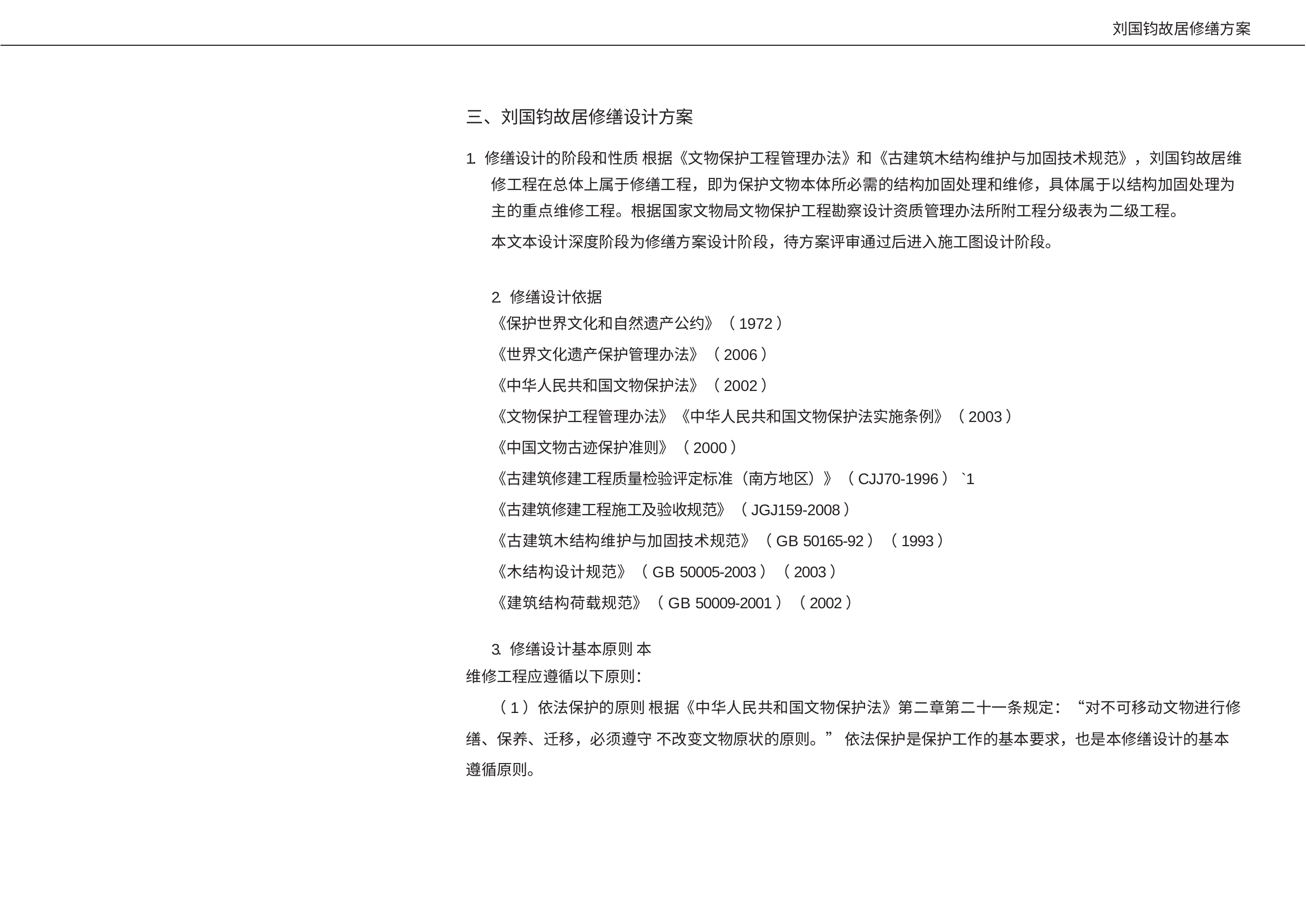

刘国钧故居修缮方案
三、刘国钧故居修缮设计方案
1. 修缮设计的阶段和性质 根据《文物保护工程管理办法》和《古建筑木结构维护与加固技术规范》，刘国钧故居维修工程在总体上属于修缮工程，即为保护文物本体所必需的结构加固处理和维修，具体属于以结构加固处理为主的重点维修工程。根据国家文物局文物保护工程勘察设计资质管理办法所附工程分级表为二级工程。
本文本设计深度阶段为修缮方案设计阶段，待方案评审通过后进入施工图设计阶段。

2. 修缮设计依据
《保护世界文化和自然遗产公约》（1972）
《世界文化遗产保护管理办法》（2006）
《中华人民共和国文物保护法》（2002）
《文物保护工程管理办法》《中华人民共和国文物保护法实施条例》（2003）
《中国文物古迹保护准则》（2000）
《古建筑修建工程质量检验评定标准（南方地区）》（CJJ70-1996）`1
《古建筑修建工程施工及验收规范》（JGJ159-2008）
《古建筑木结构维护与加固技术规范》（GB 50165-92）（1993）
《木结构设计规范》（GB 50005-2003）（2003）
《建筑结构荷载规范》（GB 50009-2001）（2002）

3. 修缮设计基本原则 本维修工程应遵循以下原则：
（1）依法保护的原则 根据《中华人民共和国文物保护法》第二章第二十一条规定：“对不可移动文物进行修缮、保养、迁移，必须遵守 不改变文物原状的原则。” 依法保护是保护工作的基本要求，也是本修缮设计的基本遵循原则。